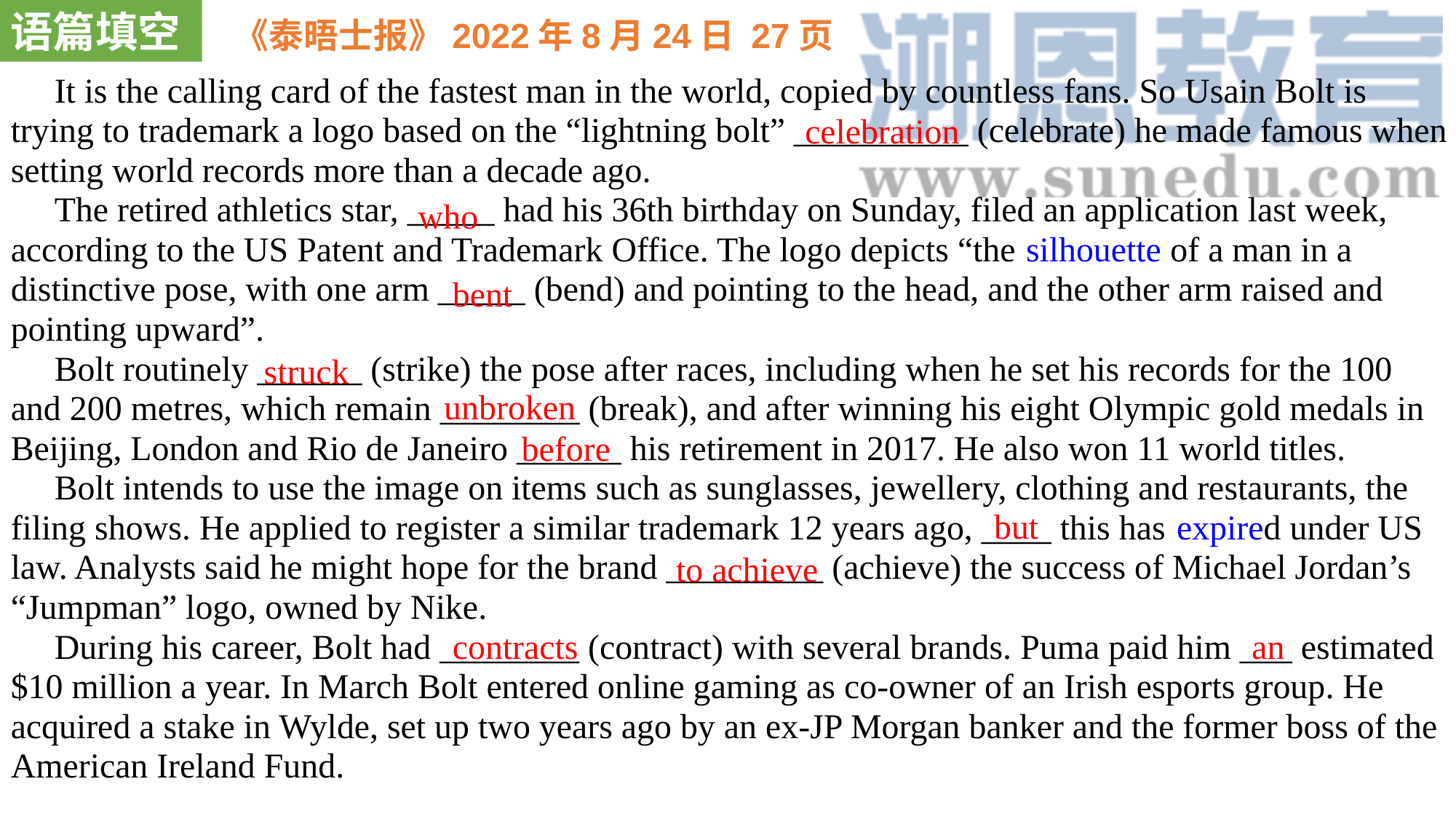

语篇填空
《泰晤士报》2022年8月24日 27页
     It is the calling card of the fastest man in the world, copied by countless fans. So Usain Bolt is trying to trademark a logo based on the “lightning bolt” __________ (celebrate) he made famous when setting world records more than a decade ago.
     The retired athletics star, _____ had his 36th birthday on Sunday, filed an application last week, according to the US Patent and Trademark Office. The logo depicts “the silhouette of a man in a distinctive pose, with one arm _____ (bend) and pointing to the head, and the other arm raised and pointing upward”.
     Bolt routinely ______ (strike) the pose after races, including when he set his records for the 100 and 200 metres, which remain ________ (break), and after winning his eight Olympic gold medals in Beijing, London and Rio de Janeiro ______ his retirement in 2017. He also won 11 world titles.
     Bolt intends to use the image on items such as sunglasses, jewellery, clothing and restaurants, the filing shows. He applied to register a similar trademark 12 years ago, ____ this has expired under US law. Analysts said he might hope for the brand _________ (achieve) the success of Michael Jordan’s “Jumpman” logo, owned by Nike.
     During his career, Bolt had ________ (contract) with several brands. Puma paid him ___ estimated $10 million a year. In March Bolt entered online gaming as co-owner of an Irish esports group. He acquired a stake in Wylde, set up two years ago by an ex-JP Morgan banker and the former boss of the American Ireland Fund.
celebration
who
bent
struck
unbroken
before
but
to achieve
contracts
an